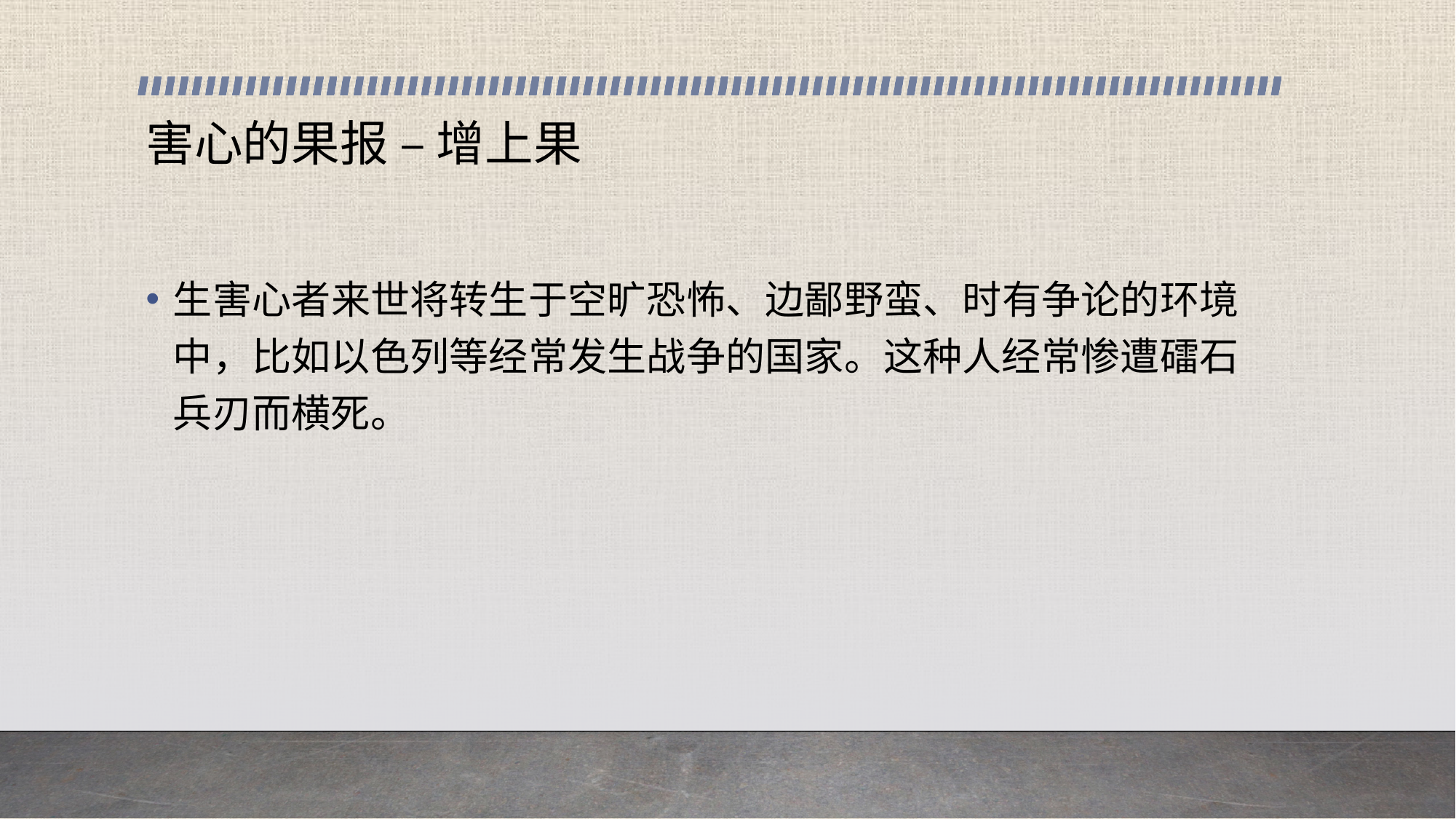

# 害心的果报 – 增上果
生害心者来世将转生于空旷恐怖、边鄙野蛮、时有争论的环境中，比如以色列等经常发生战争的国家。这种人经常惨遭礌石兵刃而横死。